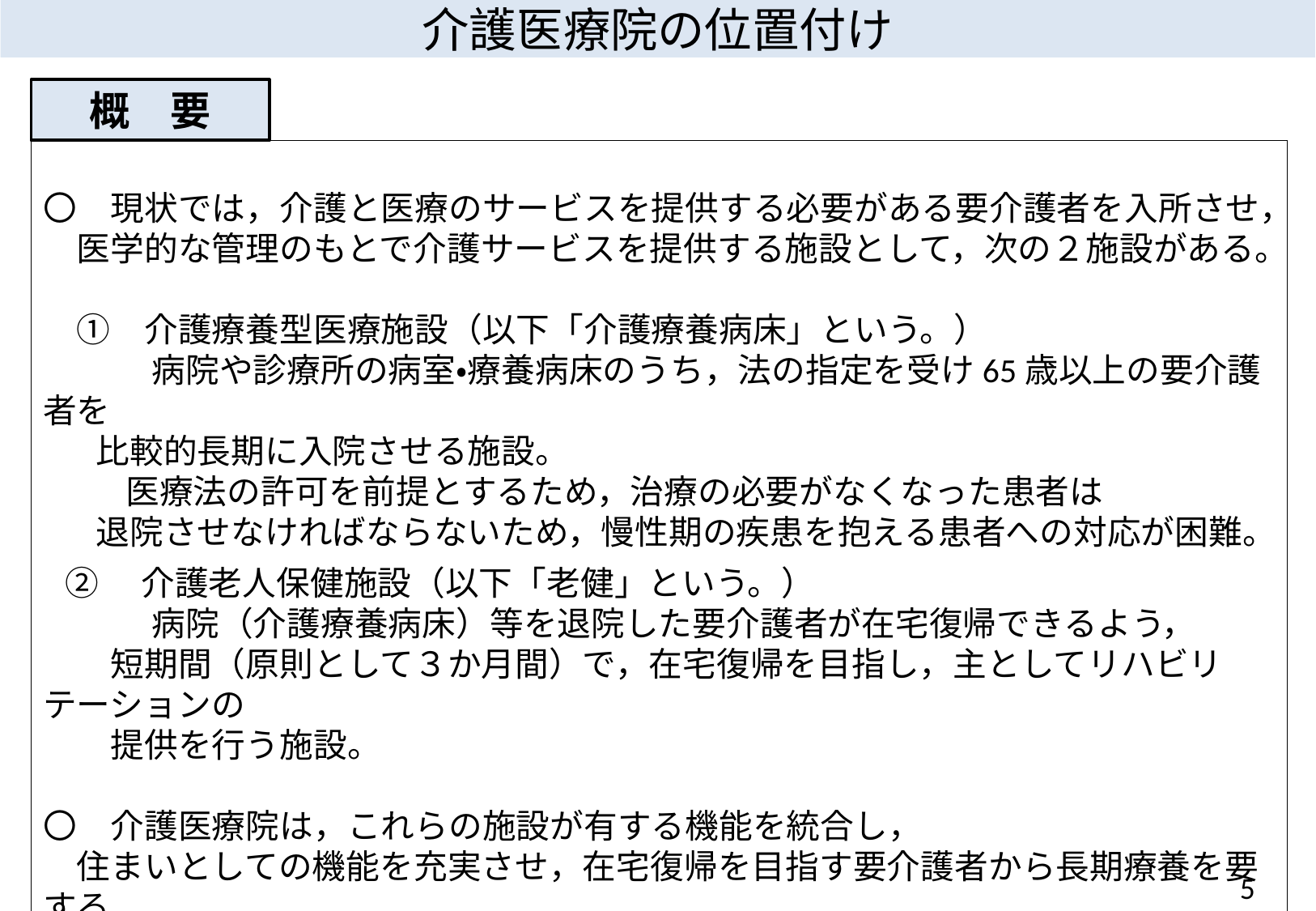

介護医療院の位置付け
概　要

〇　現状では，介護と医療のサービスを提供する必要がある要介護者を入所させ，
　医学的な管理のもとで介護サービスを提供する施設として，次の２施設がある。

　①　介護療養型医療施設（以下「介護療養病床」という。）
　　　 病院や診療所の病室・療養病床のうち，法の指定を受け65歳以上の要介護者を
      比較的長期に入院させる施設。
          医療法の許可を前提とするため，治療の必要がなくなった患者は
      退院させなければならないため，慢性期の疾患を抱える患者への対応が困難。
   ②　介護老人保健施設（以下「老健」という。）
　　 　病院（介護療養病床）等を退院した要介護者が在宅復帰できるよう，
　　短期間（原則として３か月間）で，在宅復帰を目指し，主としてリハビリテーションの
　　提供を行う施設。

〇　介護医療院は，これらの施設が有する機能を統合し，
　住まいとしての機能を充実させ，在宅復帰を目指す要介護者から長期療養を要する
　要介護者まで，総合的なニーズに対応できる施設として設立された。

5